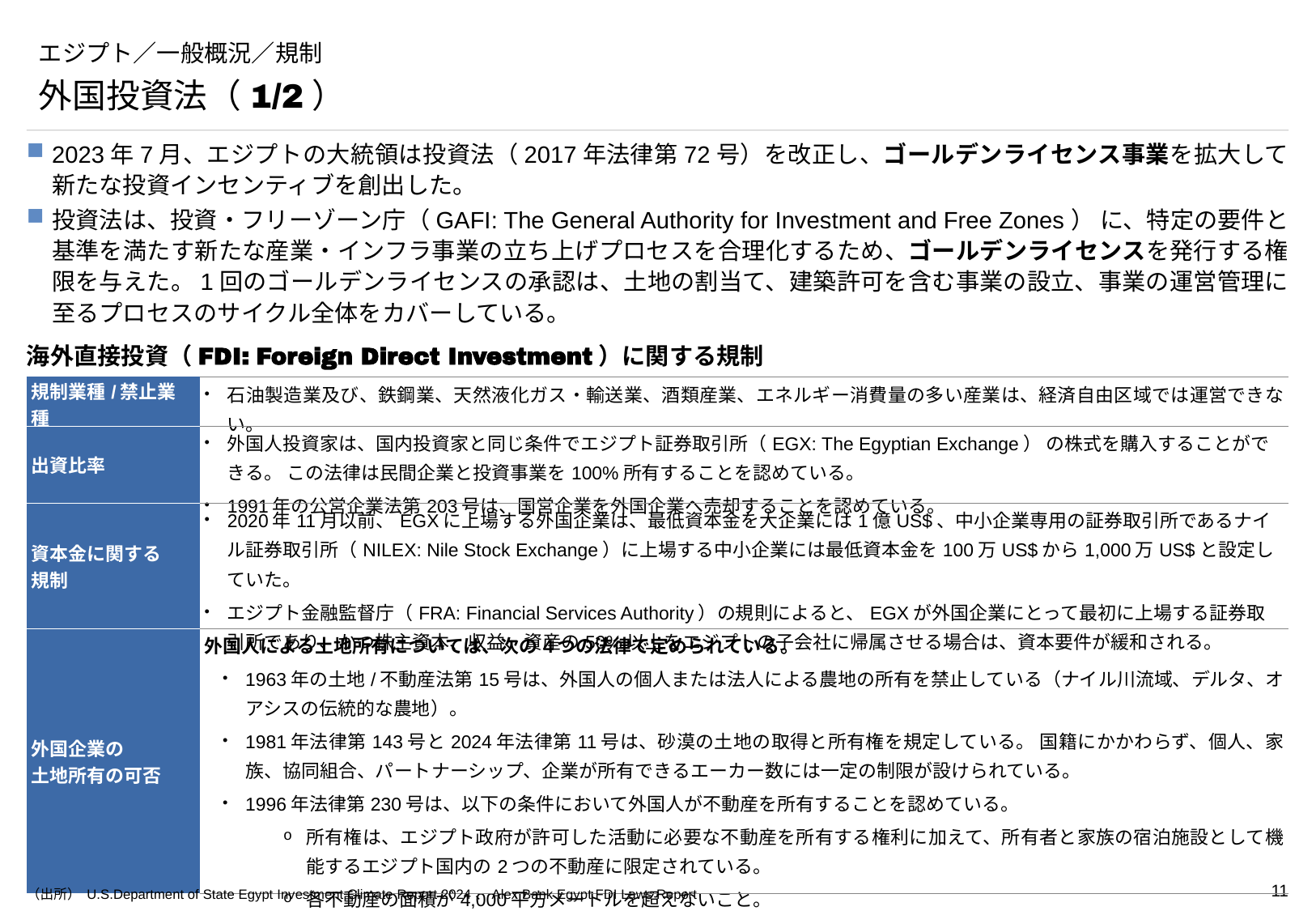

# エジプト／一般概況／規制
外国投資法（1/2）
2023年7月、エジプトの大統領は投資法（2017年法律第72号）を改正し、ゴールデンライセンス事業を拡大して新たな投資インセンティブを創出した。
投資法は、投資・フリーゾーン庁（GAFI: The General Authority for Investment and Free Zones） に、特定の要件と基準を満たす新たな産業・インフラ事業の立ち上げプロセスを合理化するため、ゴールデンライセンスを発行する権限を与えた。1回のゴールデンライセンスの承認は、土地の割当て、建築許可を含む事業の設立、事業の運営管理に至るプロセスのサイクル全体をカバーしている。
海外直接投資（FDI: Foreign Direct Investment）に関する規制
| 規制業種/禁止業種 | 石油製造業及び、鉄鋼業、天然液化ガス・輸送業、酒類産業、エネルギー消費量の多い産業は、経済自由区域では運営できない。 |
| --- | --- |
| 出資比率 | 外国人投資家は、国内投資家と同じ条件でエジプト証券取引所（EGX: The Egyptian Exchange） の株式を購入することができる。 この法律は民間企業と投資事業を100%所有することを認めている。 1991年の公営企業法第203号は、国営企業を外国企業へ売却することを認めている。 |
| 資本金に関する 規制 | 2020年11月以前、EGXに上場する外国企業は、最低資本金を大企業には1億US$、中小企業専用の証券取引所であるナイル証券取引所（NILEX: Nile Stock Exchange）に上場する中小企業には最低資本金を100万US$から1,000万US$と設定していた。 エジプト金融監督庁（FRA: Financial Services Authority）の規則によると、EGXが外国企業にとって最初に上場する証券取引所であり、かつ株主資本、収益、資産の50%以上をエジプトの子会社に帰属させる場合は、資本要件が緩和される。 |
| 外国企業の 土地所有の可否 | 外国人による土地所有については、次の4つの法律で定められている。 1963年の土地/不動産法第15号は、外国人の個人または法人による農地の所有を禁止している（ナイル川流域、デルタ、オアシスの伝統的な農地）。 1981年法律第143号と2024年法律第11号は、砂漠の土地の取得と所有権を規定している。 国籍にかかわらず、個人、家族、協同組合、パートナーシップ、企業が所有できるエーカー数には一定の制限が設けられている。 1996年法律第230号は、以下の条件において外国人が不動産を所有することを認めている。 所有権は、エジプト政府が許可した活動に必要な不動産を所有する権利に加えて、所有者と家族の宿泊施設として機能するエジプト国内の2つの不動産に限定されている。 各不動産の面積が4,000平方メートルを超えないこと。 保有する不動産が史跡とみなされていないこと。 |
（出所） U.S.Department of State Egypt Investment Climate Report 2024、Alex Bank Egypt FDI Laws Report